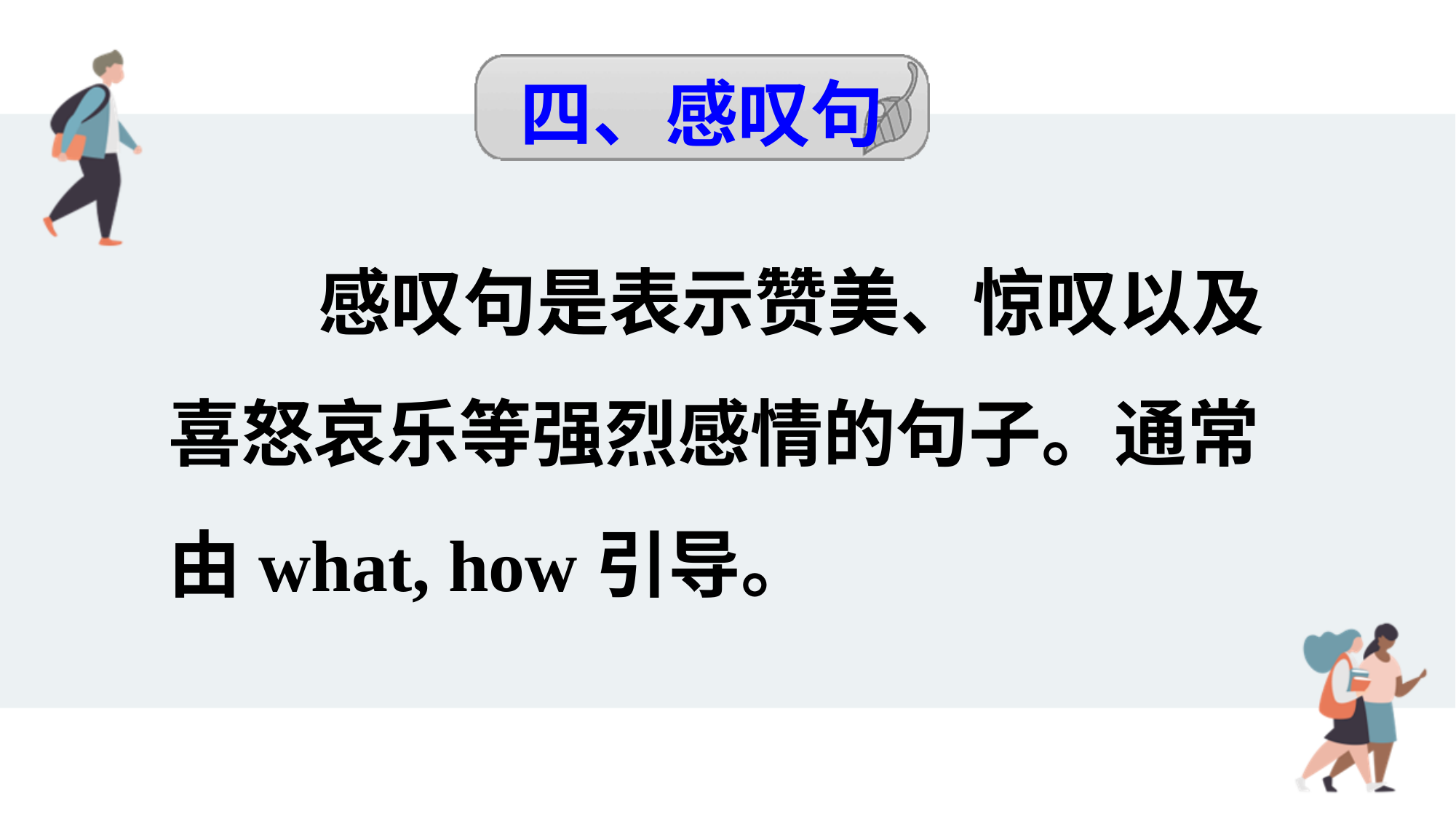

四、感叹句
        感叹句是表示赞美、惊叹以及喜怒哀乐等强烈感情的句子。通常由what, how引导。